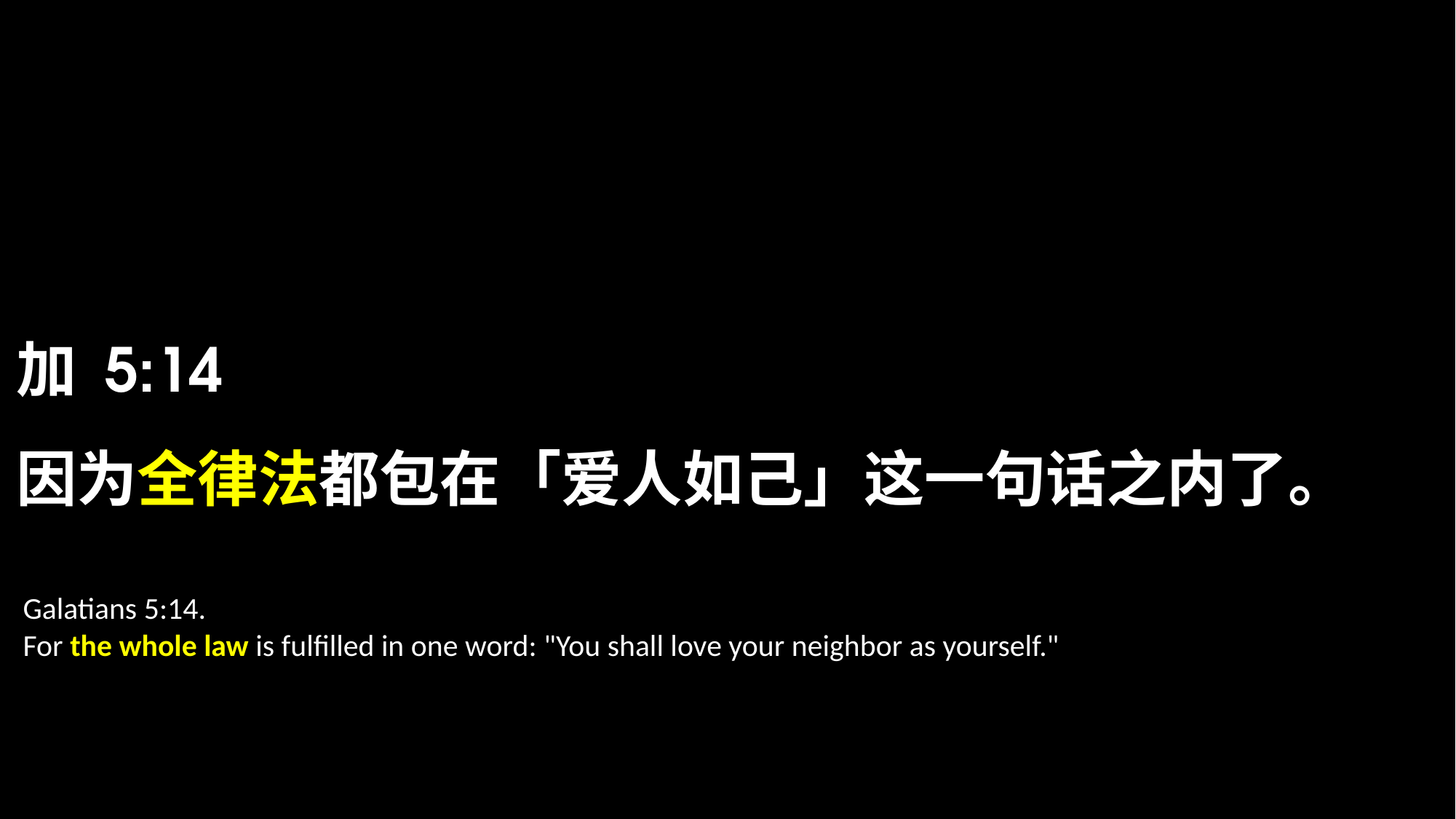

加 5:14
因为全律法都包在「爱人如己」这一句话之内了。
Galatians 5:14.
For the whole law is fulfilled in one word: "You shall love your neighbor as yourself."